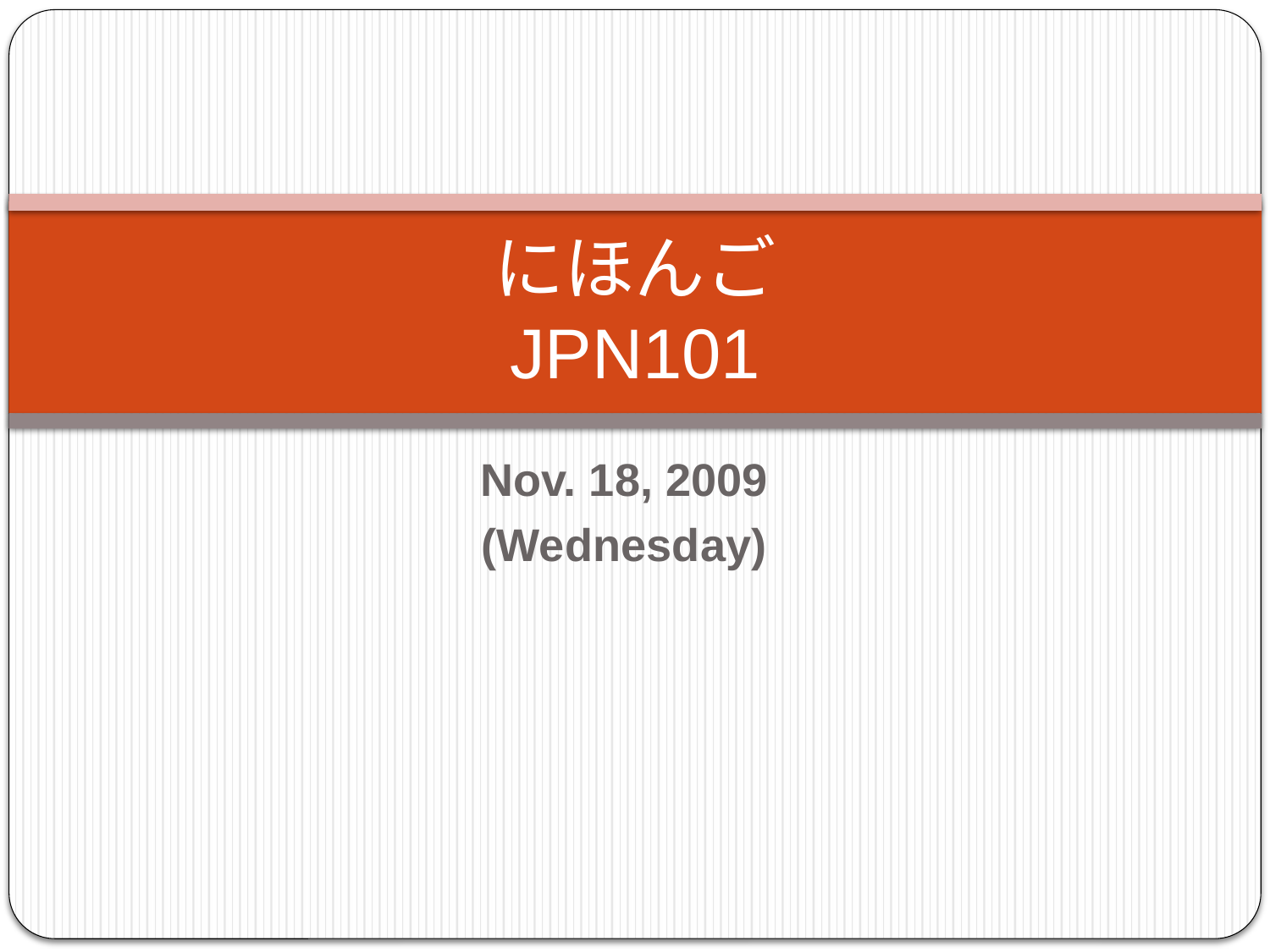

# にほんご JPN101
Nov. 18, 2009
(Wednesday)